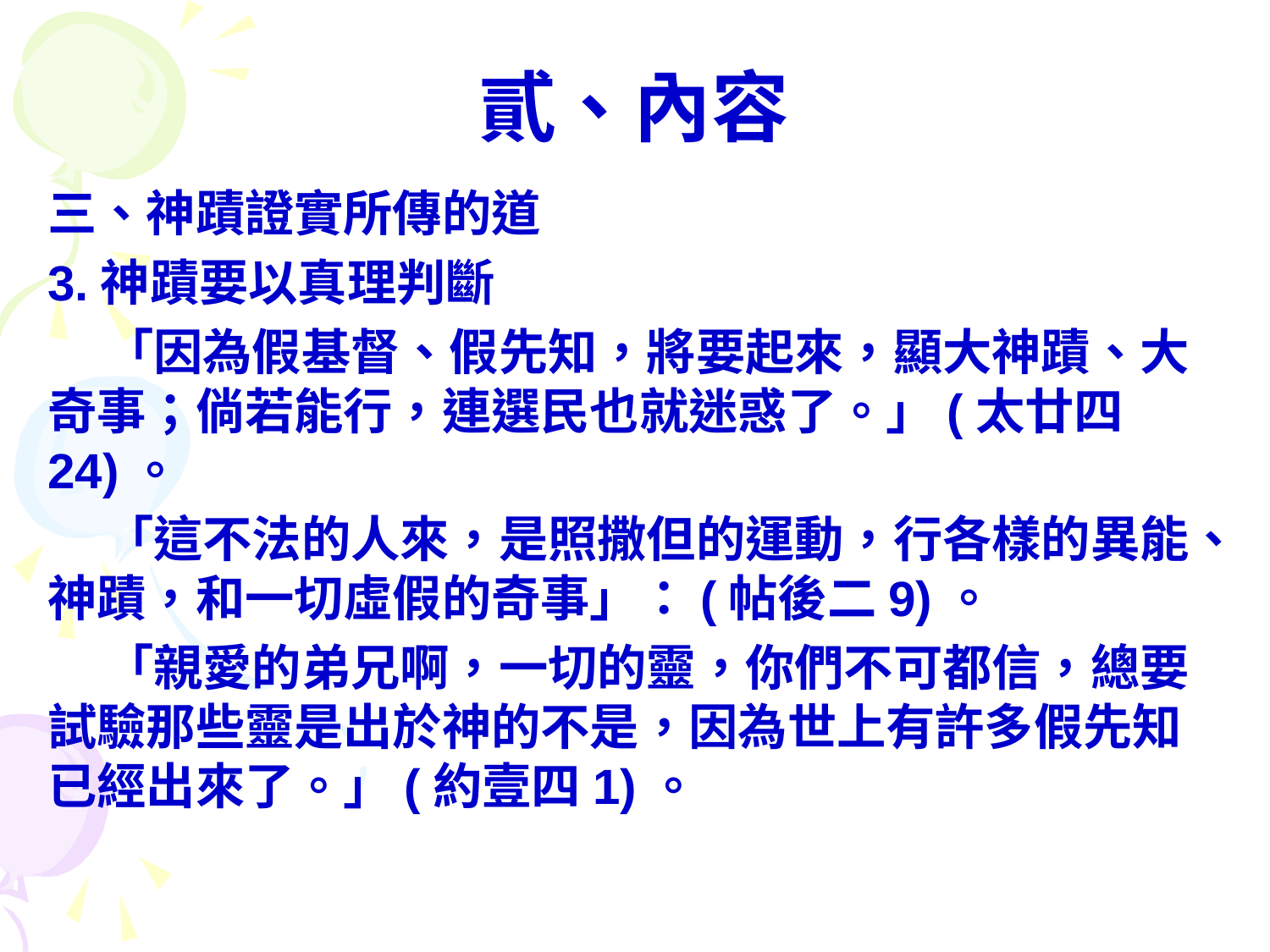

# 貳、內容
三、神蹟證實所傳的道
3.神蹟要以真理判斷
    「因為假基督、假先知，將要起來，顯大神蹟、大奇事；倘若能行，連選民也就迷惑了。」(太廿四24)。
    「這不法的人來，是照撒但的運動，行各樣的異能、神蹟，和一切虛假的奇事」：(帖後二9)。
    「親愛的弟兄啊，一切的靈，你們不可都信，總要試驗那些靈是出於神的不是，因為世上有許多假先知已經出來了。」(約壹四1)。